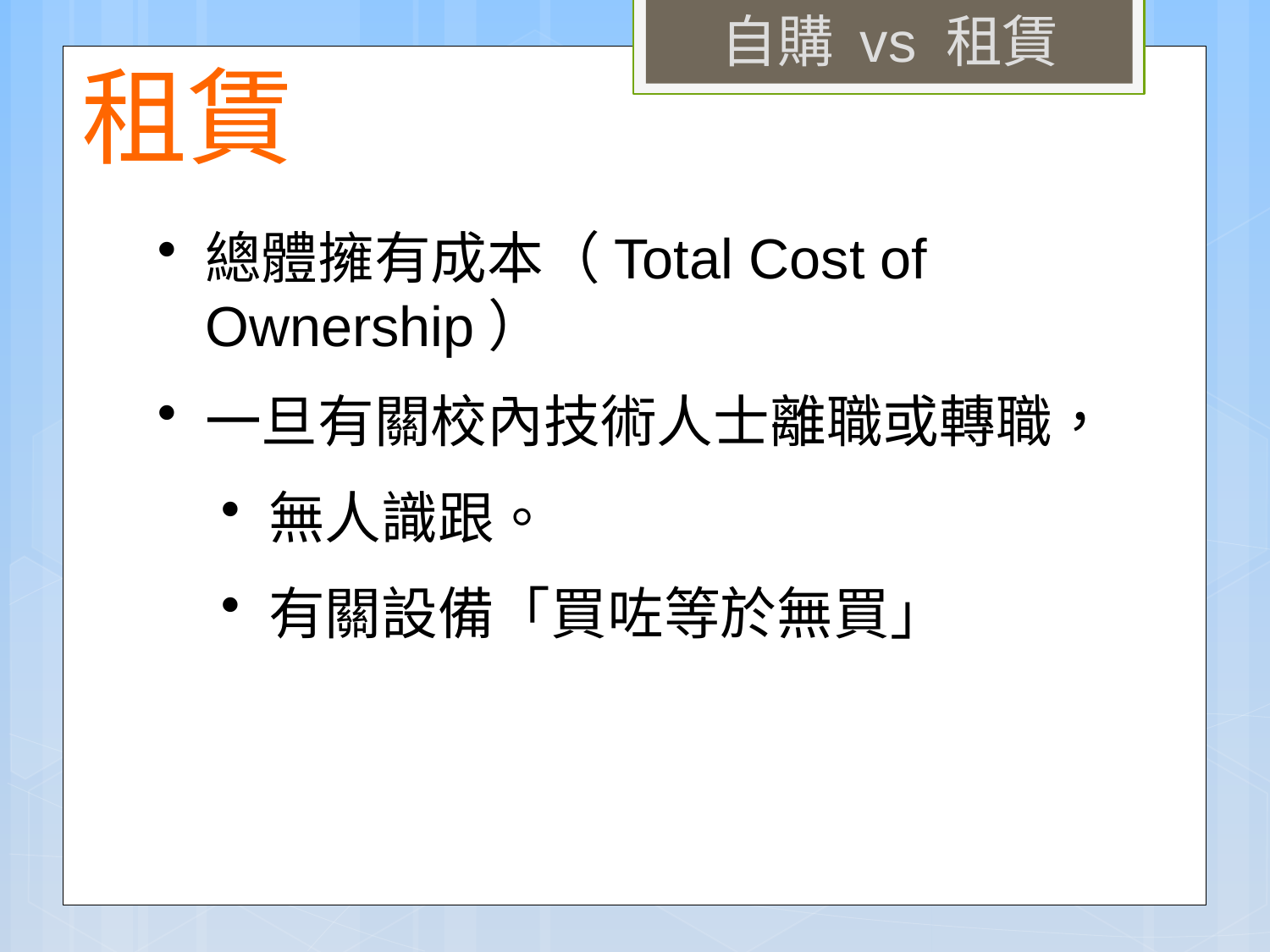

自購 vs 租賃
租賃
總體擁有成本（Total Cost of Ownership）
一旦有關校內技術人士離職或轉職，
無人識跟。
有關設備「買咗等於無買」